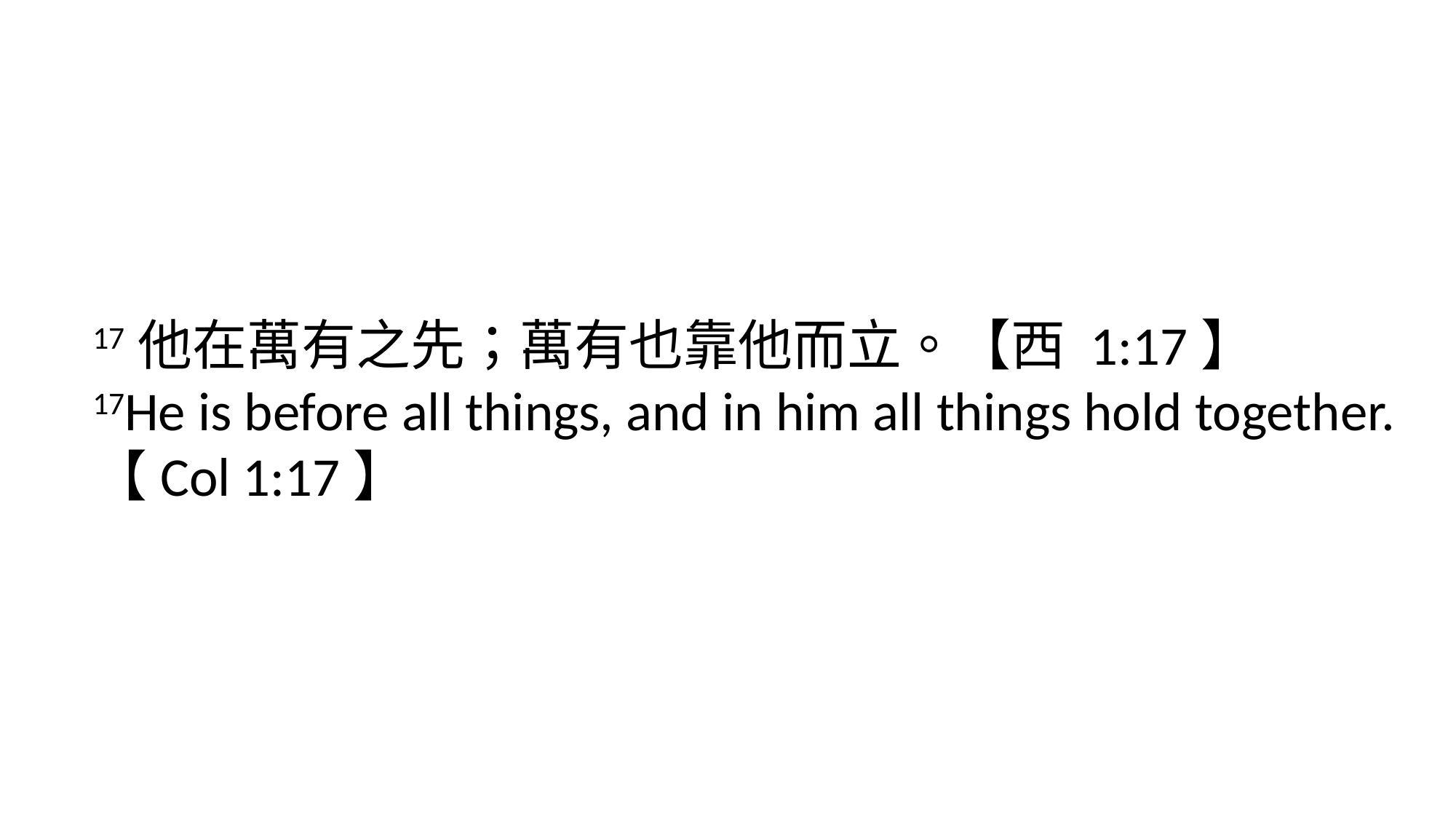

17他在萬有之先；萬有也靠他而立。【西 1:17】
17He is before all things, and in him all things hold together. 【Col 1:17】